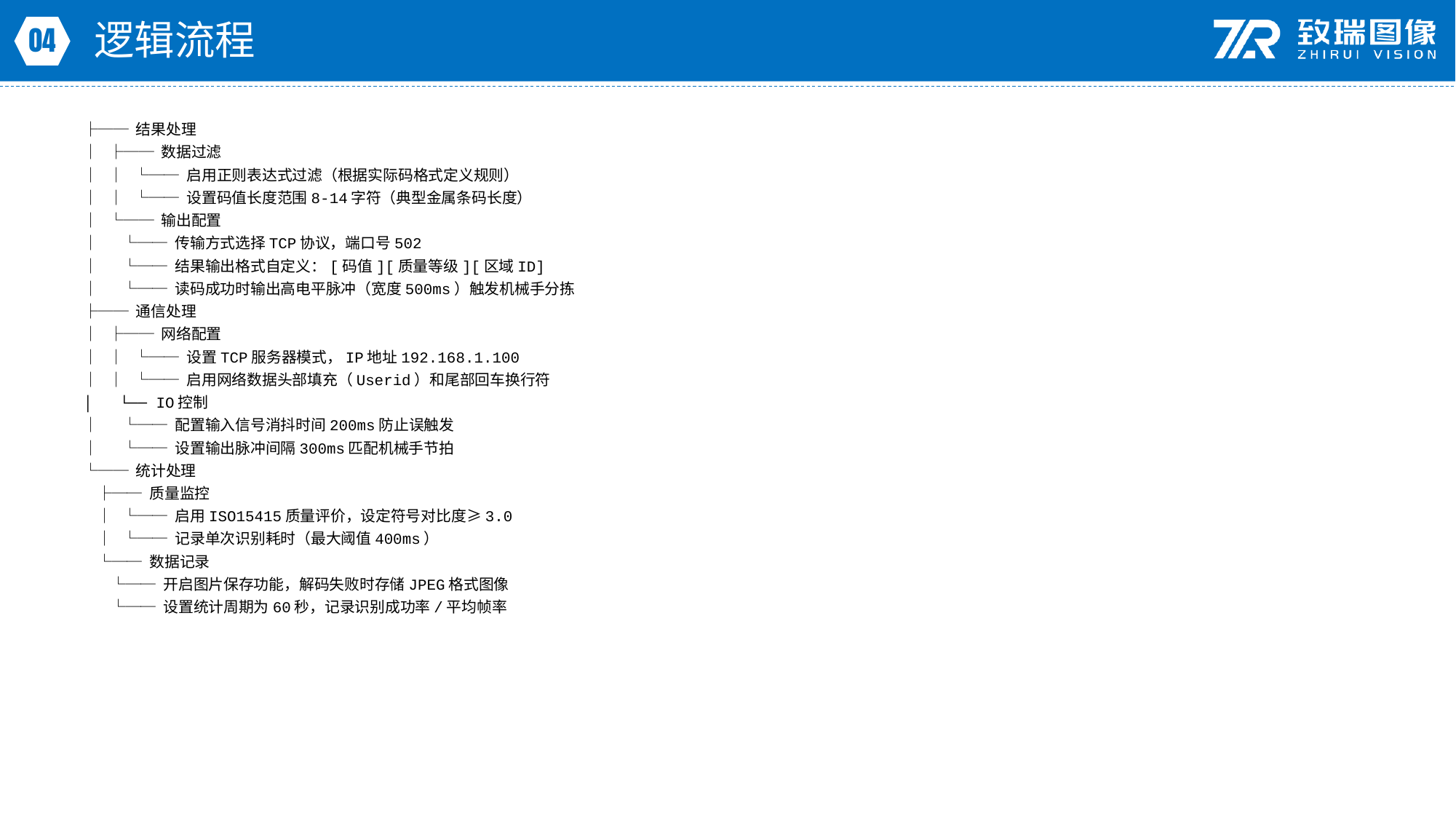

逻辑流程
04

├── 结果处理
│   ├── 数据过滤
│   │   └── 启用正则表达式过滤（根据实际码格式定义规则）
│   │   └── 设置码值长度范围8-14字符（典型金属条码长度）
│   └── 输出配置
│       └── 传输方式选择TCP协议，端口号502
│       └── 结果输出格式自定义：[码值][质量等级][区域ID]
│       └── 读码成功时输出高电平脉冲（宽度500ms）触发机械手分拣
├── 通信处理
│   ├── 网络配置
│   │   └── 设置TCP服务器模式，IP地址192.168.1.100
│   │   └── 启用网络数据头部填充（Userid）和尾部回车换行符
│   └── IO控制
│       └── 配置输入信号消抖时间200ms防止误触发
│       └── 设置输出脉冲间隔300ms匹配机械手节拍
└── 统计处理
    ├── 质量监控
    │   └── 启用ISO15415质量评价，设定符号对比度≥3.0
    │   └── 记录单次识别耗时（最大阈值400ms）
    └── 数据记录
        └── 开启图片保存功能，解码失败时存储JPEG格式图像
        └── 设置统计周期为60秒，记录识别成功率/平均帧率